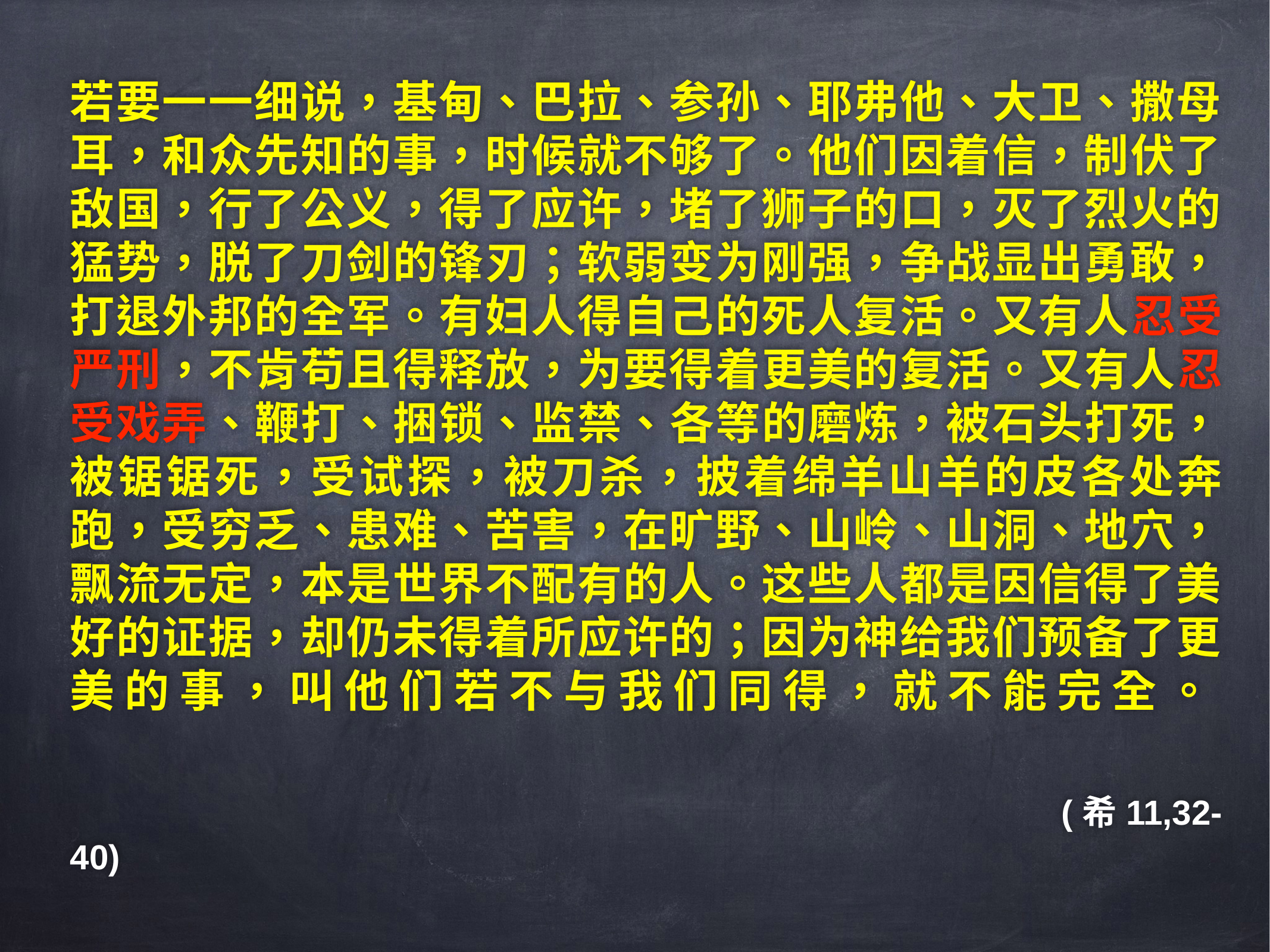

# 若要一一细说，基甸、巴拉、参孙、耶弗他、大卫、撒母耳，和众先知的事，时候就不够了。他们因着信，制伏了敌国，行了公义，得了应许，堵了狮子的口，灭了烈火的猛势，脱了刀剑的锋刃；软弱变为刚强，争战显出勇敢，打退外邦的全军。有妇人得自己的死人复活。又有人忍受严刑，不肯苟且得释放，为要得着更美的复活。又有人忍受戏弄、鞭打、捆锁、监禁、各等的磨炼，被石头打死，被锯锯死，受试探，被刀杀，披着绵羊山羊的皮各处奔跑，受穷乏、患难、苦害，在旷野、山岭、山洞、地穴，飘流无定，本是世界不配有的人。这些人都是因信得了美好的证据，却仍未得着所应许的；因为神给我们预备了更美的事，叫他们若不与我们同得，就不能完全。 (希11,32-40)